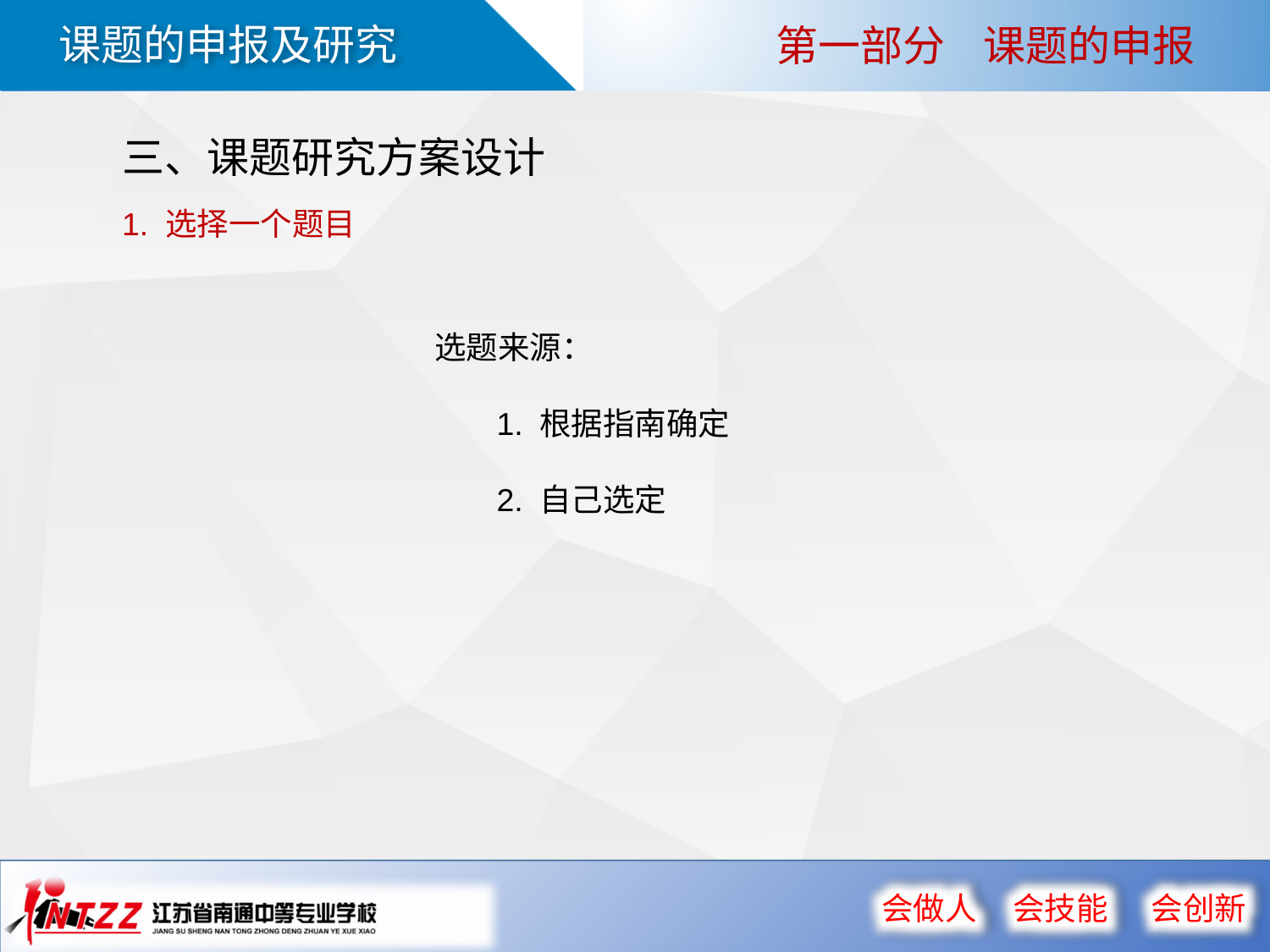

第一部分    课题的申报
三、课题研究方案设计
1. 选择一个题目
选题来源：
       1. 根据指南确定
       2. 自己选定